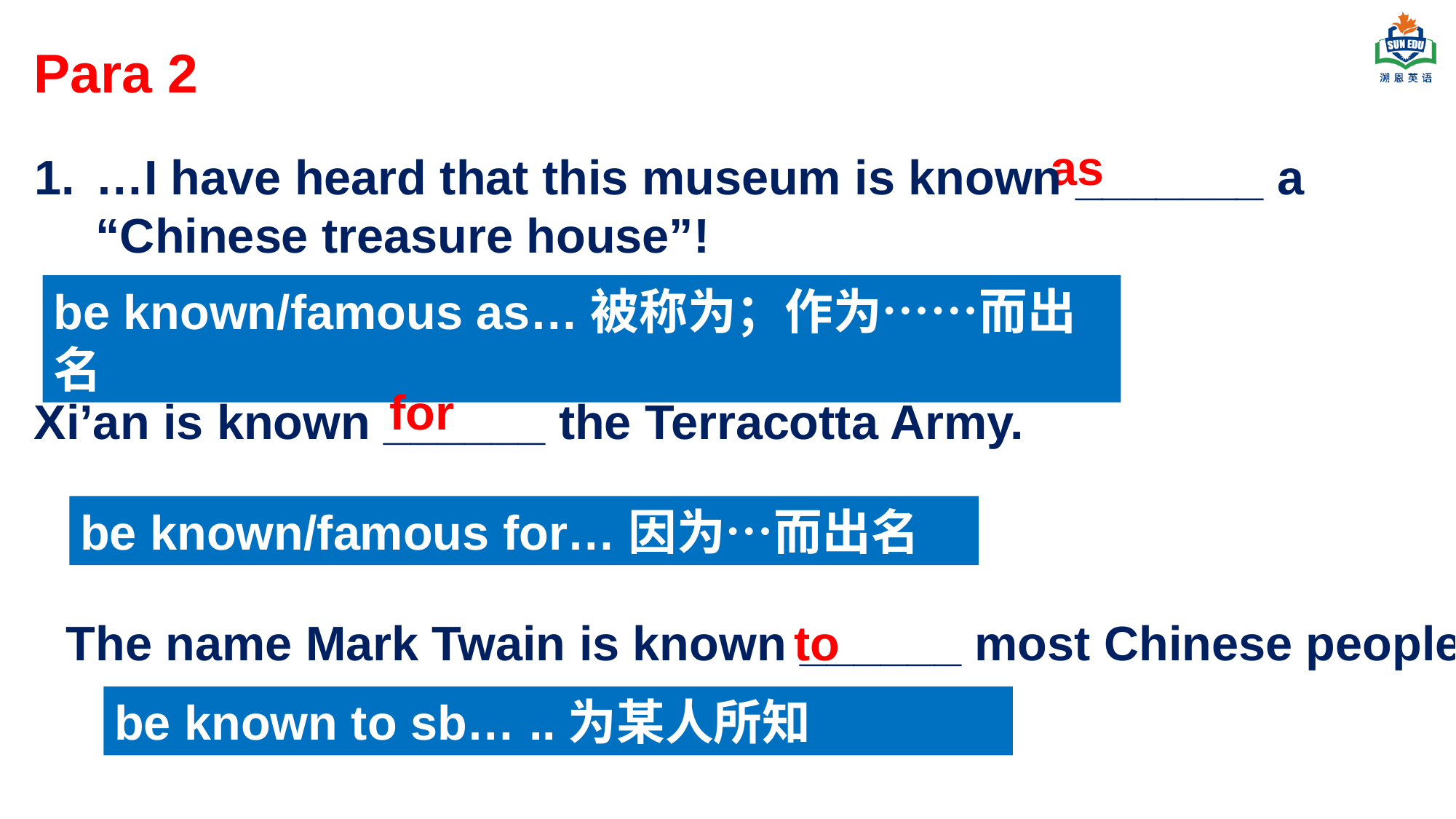

Para 2
as
…I have heard that this museum is known _______ a “Chinese treasure house”!
be known/famous as…被称为；作为……而出名
for
Xi’an is known ______ the Terracotta Army.
be known/famous for…因为…而出名
to
The name Mark Twain is known ______ most Chinese people.
be known to sb… ..为某人所知